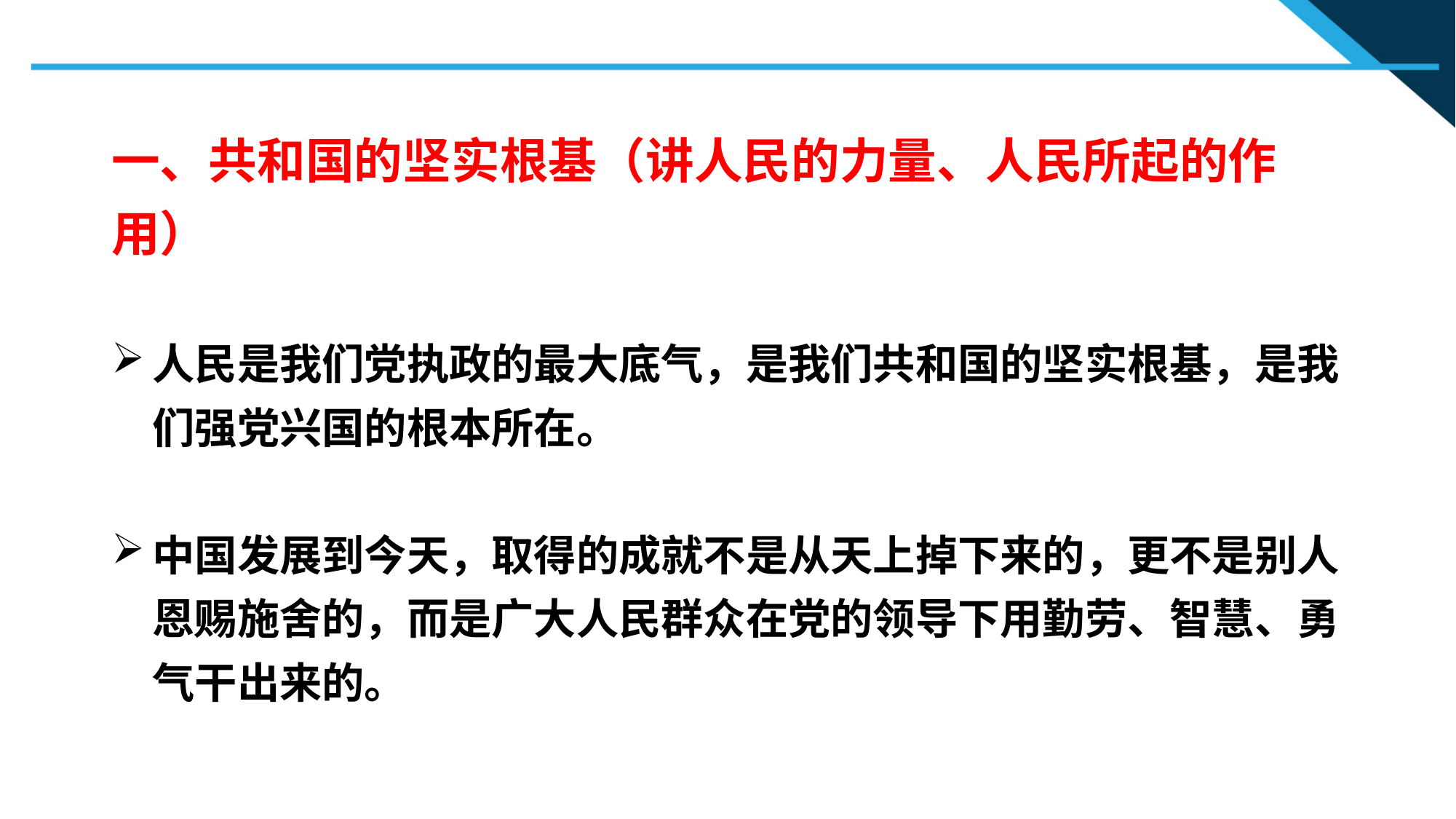

一、共和国的坚实根基（讲人民的力量、人民所起的作用）

人民是我们党执政的最大底气，是我们共和国的坚实根基，是我们强党兴国的根本所在。

中国发展到今天，取得的成就不是从天上掉下来的，更不是别人恩赐施舍的，而是广大人民群众在党的领导下用勤劳、智慧、勇气干出来的。